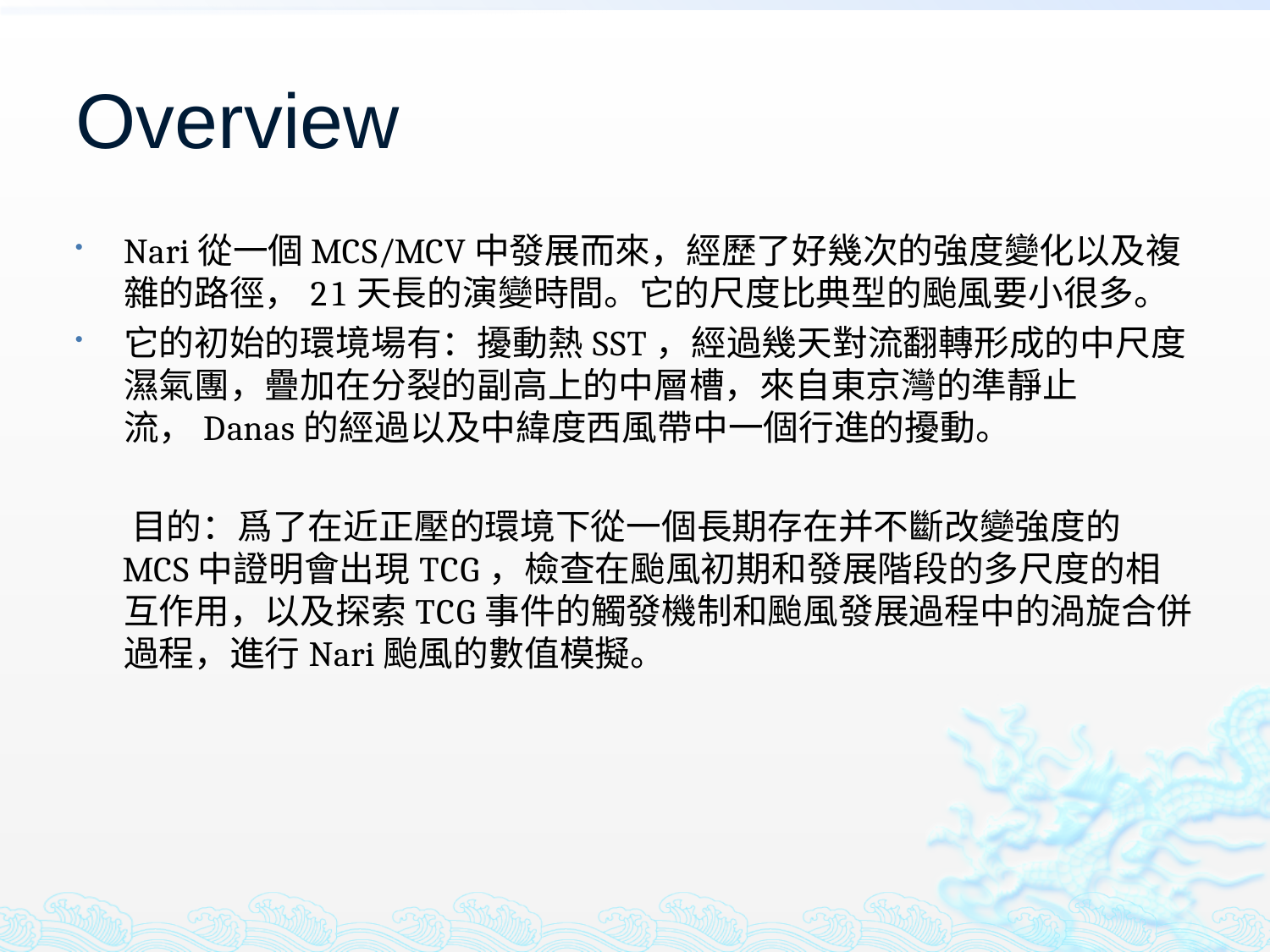

# Overview
Nari從一個MCS/MCV中發展而來，經歷了好幾次的強度變化以及複雜的路徑，21天長的演變時間。它的尺度比典型的颱風要小很多。
它的初始的環境場有：擾動熱SST，經過幾天對流翻轉形成的中尺度濕氣團，疊加在分裂的副高上的中層槽，來自東京灣的準靜止流，Danas的經過以及中緯度西風帶中一個行進的擾動。

      目的：爲了在近正壓的環境下從一個長期存在并不斷改變強度的MCS中證明會出現TCG，檢查在颱風初期和發展階段的多尺度的相互作用，以及探索TCG事件的觸發機制和颱風發展過程中的渦旋合併過程，進行Nari颱風的數值模擬。